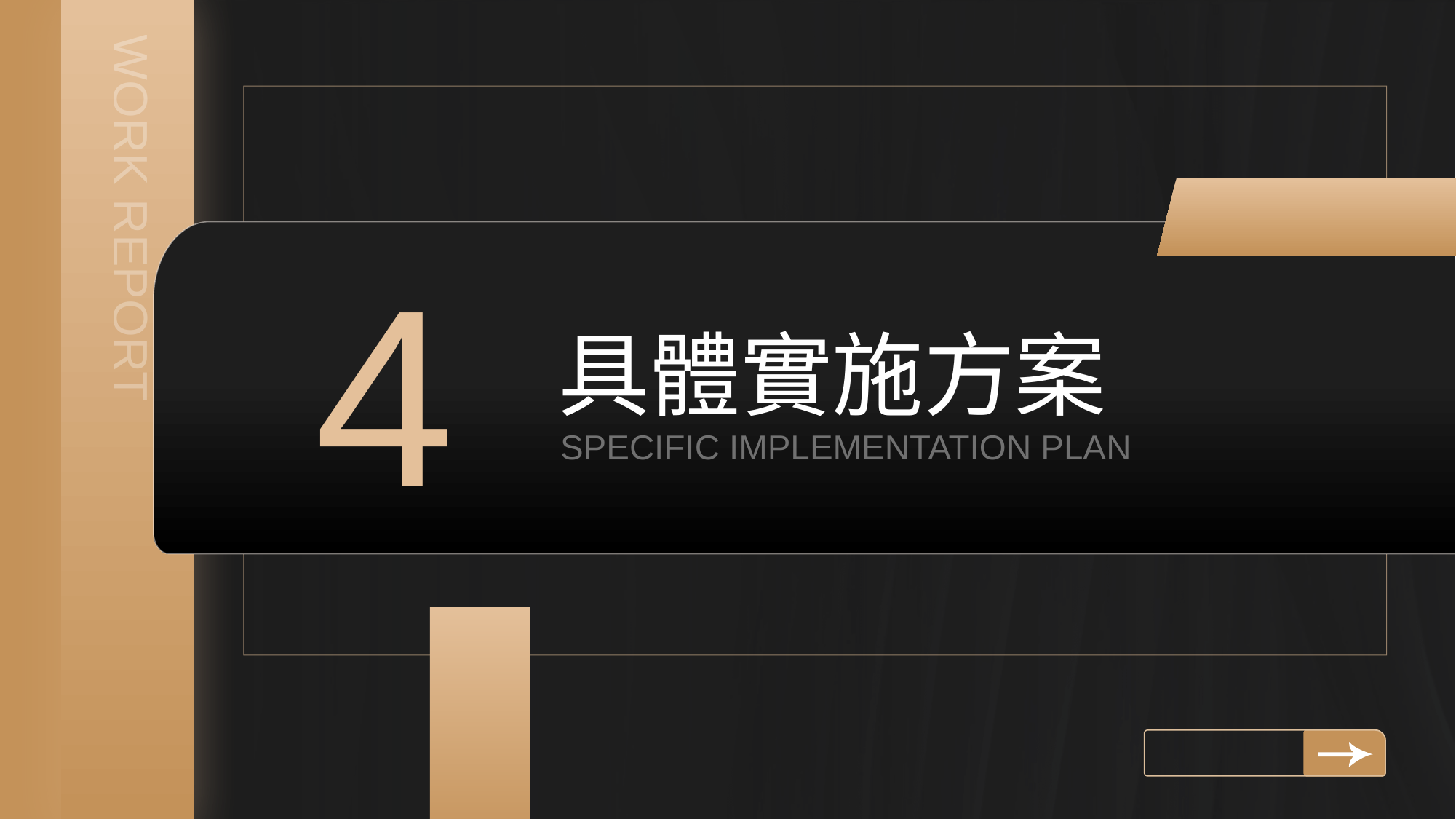

WORK REPORT

4
具體實施方案
SPECIFIC IMPLEMENTATION PLAN